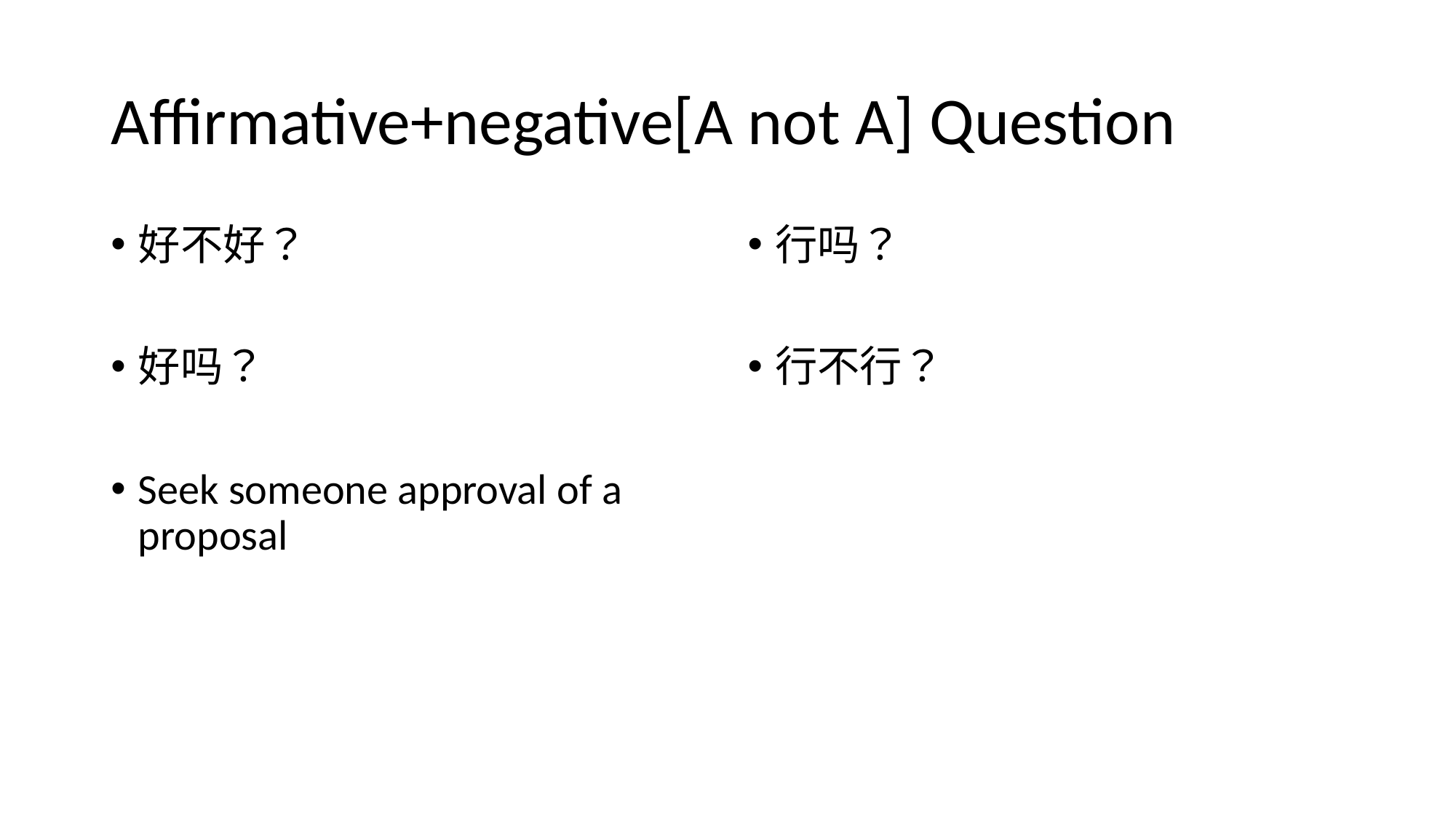

# Affirmative+negative[A not A] Question
好不好？

好吗？

Seek someone approval of a proposal
行吗？

行不行？